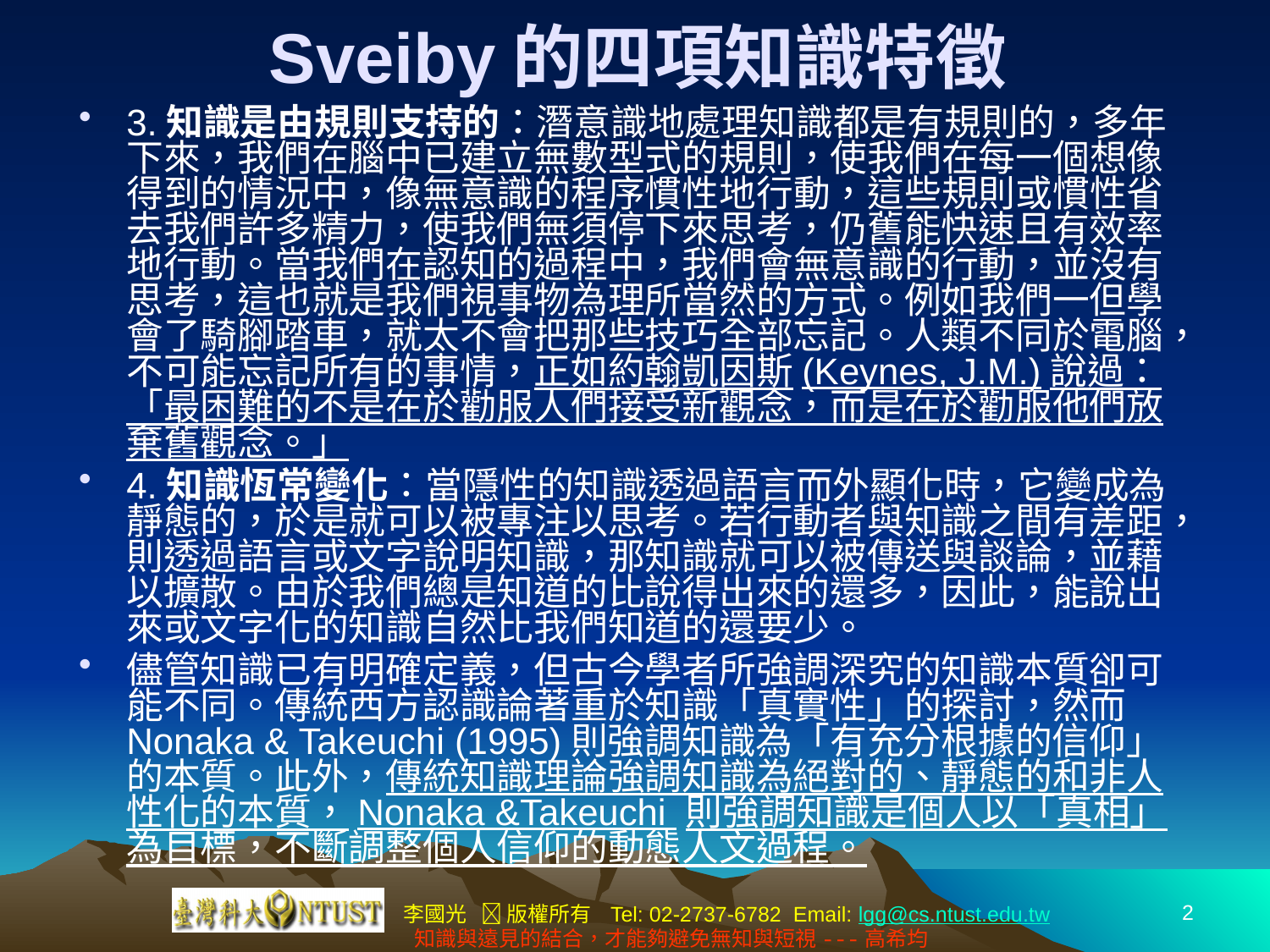

# Sveiby的四項知識特徵
3.知識是由規則支持的：潛意識地處理知識都是有規則的，多年下來，我們在腦中已建立無數型式的規則，使我們在每一個想像得到的情況中，像無意識的程序慣性地行動，這些規則或慣性省去我們許多精力，使我們無須停下來思考，仍舊能快速且有效率地行動。當我們在認知的過程中，我們會無意識的行動，並沒有思考，這也就是我們視事物為理所當然的方式。例如我們一但學會了騎腳踏車，就太不會把那些技巧全部忘記。人類不同於電腦，不可能忘記所有的事情，正如約翰凱因斯(Keynes, J.M.)說過：「最困難的不是在於勸服人們接受新觀念，而是在於勸服他們放棄舊觀念。」
4.知識恆常變化：當隱性的知識透過語言而外顯化時，它變成為靜態的，於是就可以被專注以思考。若行動者與知識之間有差距，則透過語言或文字說明知識，那知識就可以被傳送與談論，並藉以擴散。由於我們總是知道的比說得出來的還多，因此，能說出來或文字化的知識自然比我們知道的還要少。
儘管知識已有明確定義，但古今學者所強調深究的知識本質卻可能不同。傳統西方認識論著重於知識「真實性」的探討，然而Nonaka & Takeuchi (1995)則強調知識為「有充分根據的信仰」的本質。此外，傳統知識理論強調知識為絕對的、靜態的和非人性化的本質，Nonaka &Takeuchi 則強調知識是個人以「真相」為目標，不斷調整個人信仰的動態人文過程。
2